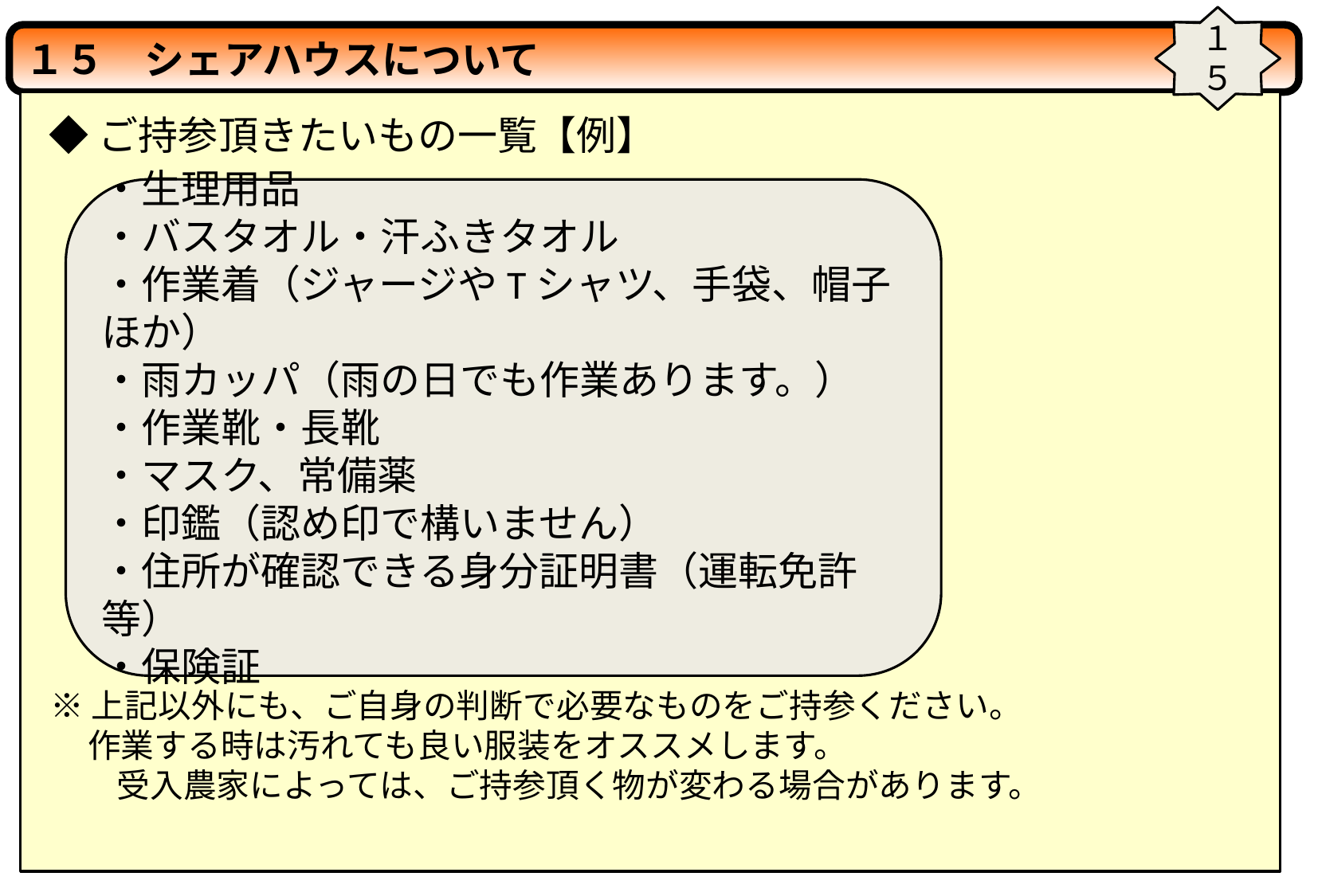

１５
１５　シェアハウスについて
・
◆ご持参頂きたいもの一覧【例】
・生理用品
・バスタオル・汗ふきタオル
・作業着（ジャージやTシャツ、手袋、帽子ほか）
・雨カッパ（雨の日でも作業あります。）
・作業靴・長靴
・マスク、常備薬
・印鑑（認め印で構いません）
・住所が確認できる身分証明書（運転免許等）
・保険証
※上記以外にも、ご自身の判断で必要なものをご持参ください。
    作業する時は汚れても良い服装をオススメします。
　　受入農家によっては、ご持参頂く物が変わる場合があります。